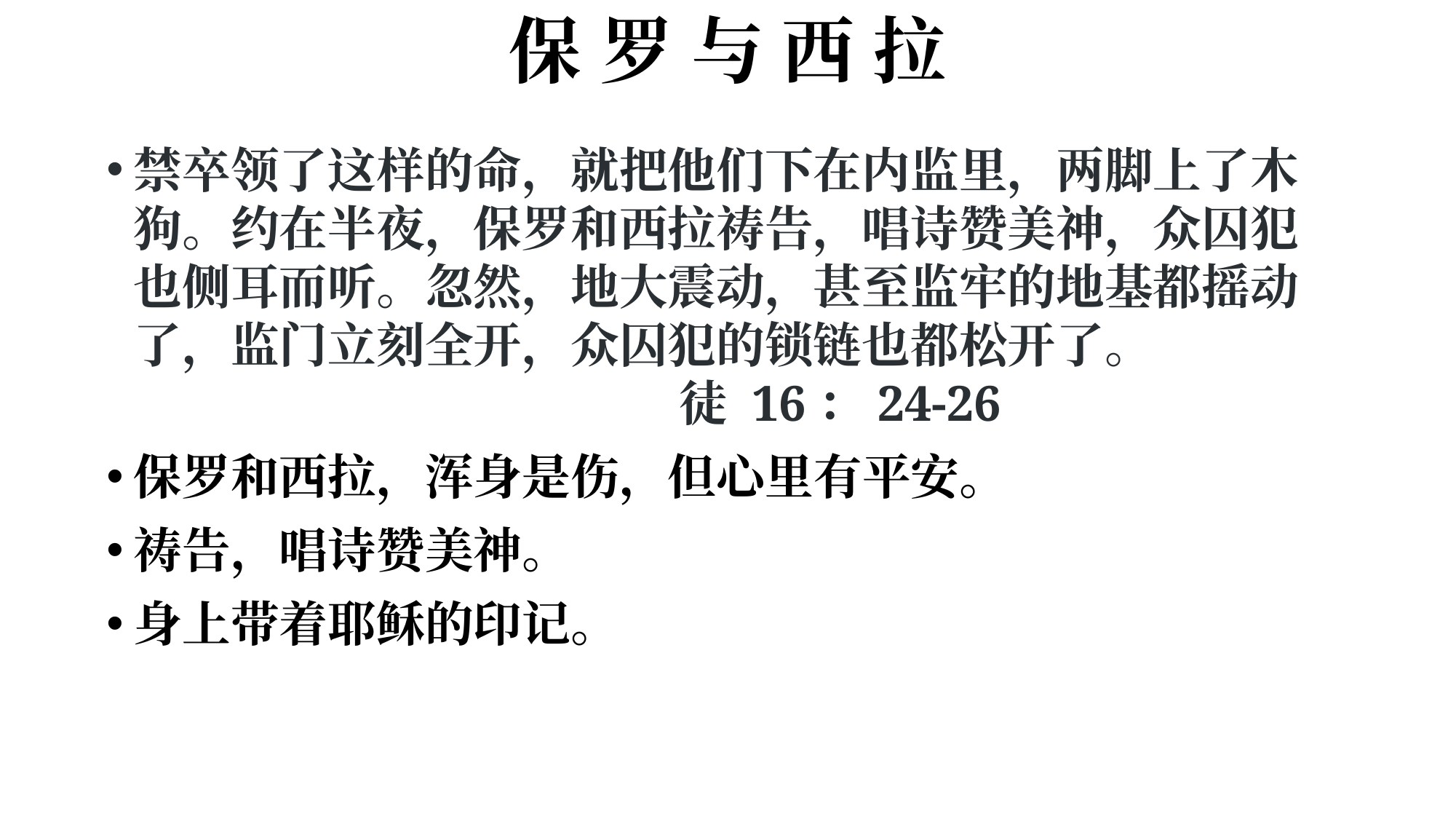

# 保 罗 与 西 拉
禁卒领了这样的命，就把他们下在内监里，两脚上了木狗。约在半夜，保罗和西拉祷告，唱诗赞美神，众囚犯也侧耳而听。忽然，地大震动，甚至监牢的地基都摇动了，监门立刻全开，众囚犯的锁链也都松开了。						徒 16：24-26
保罗和西拉，浑身是伤，但心里有平安。
祷告，唱诗赞美神。
身上带着耶稣的印记。